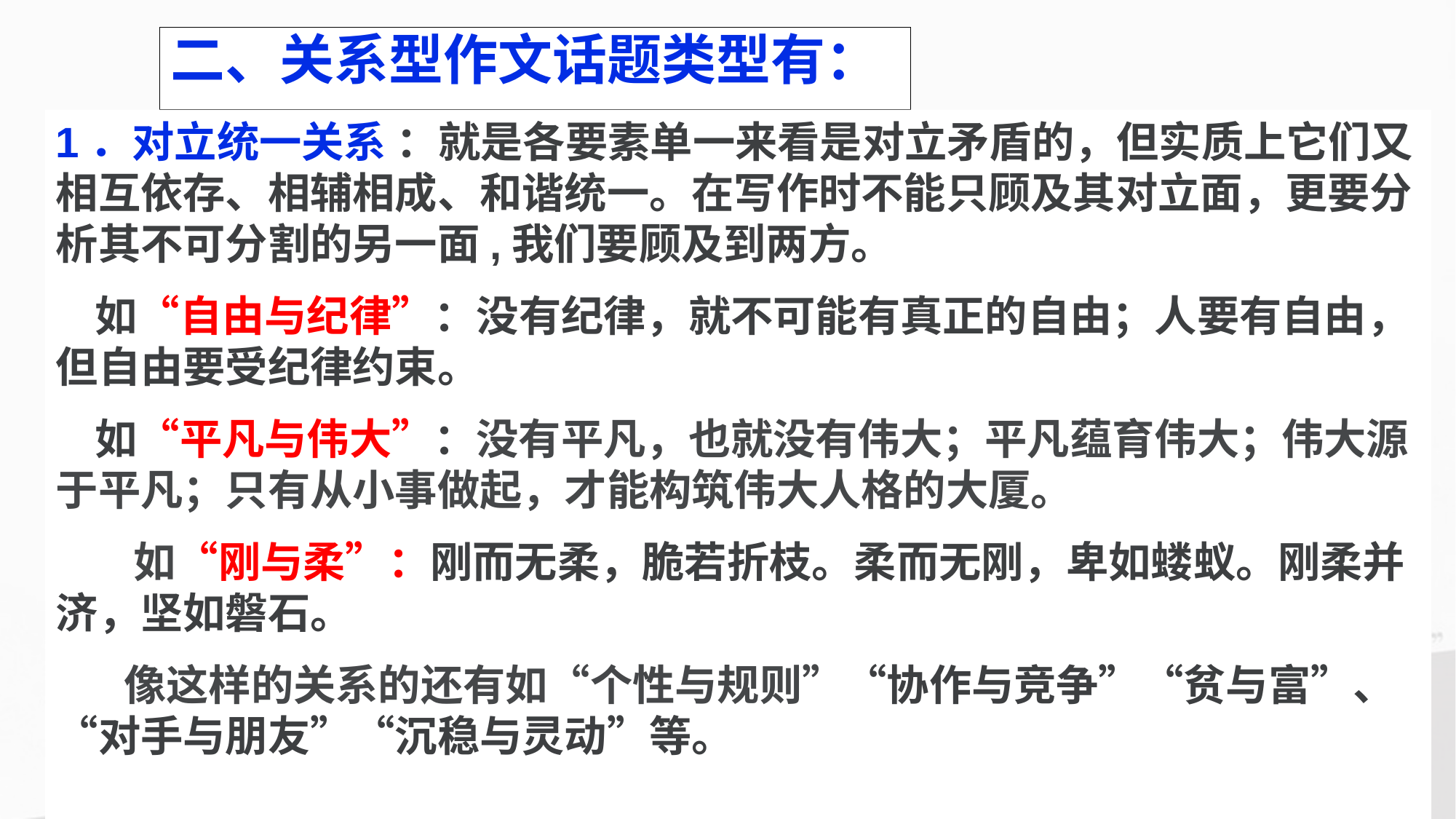

# 二、关系型作文话题类型有：
1．对立统一关系 ：就是各要素单一来看是对立矛盾的，但实质上它们又相互依存、相辅相成、和谐统一。在写作时不能只顾及其对立面，更要分析其不可分割的另一面,我们要顾及到两方。
   如“自由与纪律”：没有纪律，就不可能有真正的自由；人要有自由，但自由要受纪律约束。
   如“平凡与伟大”：没有平凡，也就没有伟大；平凡蕴育伟大；伟大源于平凡；只有从小事做起，才能构筑伟大人格的大厦。
       如“刚与柔”：刚而无柔，脆若折枝。柔而无刚，卑如蝼蚁。刚柔并济，坚如磐石。
      像这样的关系的还有如“个性与规则”“协作与竞争”“贫与富”、“对手与朋友”“沉稳与灵动”等。